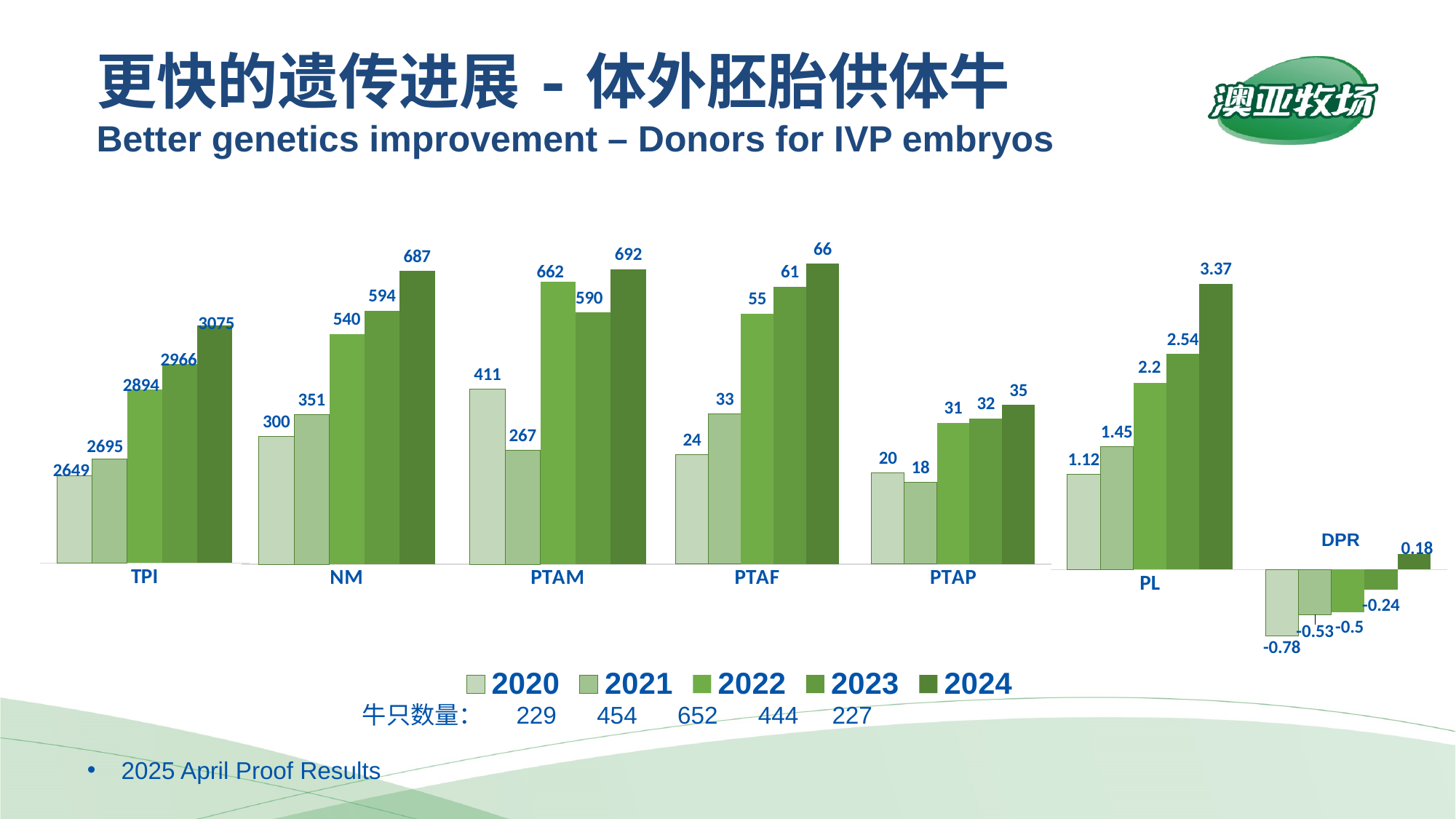

更快的遗传进展-体外胚胎供体牛
Better genetics improvement – Donors for IVP embryos

### Chart

| Category | 2017 | 2018 | 2019 | 2020 | 2021 |
|---|---|---|---|---|---|
| PTAF | 24.0 | 33.0 | 55.0 | 61.0 | 66.0 |
| PTAP | 20.0 | 18.0 | 31.0 | 32.0 | 35.0 |

### Chart

| Category | 2017 | 2018 | 2019 | 2020 | 2021 |
|---|---|---|---|---|---|
| NM | 300.0 | 351.0 | 540.0 | 594.0 | 687.0 |
| PTAM | 411.0 | 267.0 | 662.0 | 590.0 | 692.0 |

### Chart

| Category | 2017 | 2018 | 2019 | 2020 | 2021 |
|---|---|---|---|---|---|
| TPI | 2649.0 | 2695.0 | 2894.0 | 2966.0 | 3075.0 |

### Chart

| Category | 2017 | 2018 | 2019 | 2020 | 2021 |
|---|---|---|---|---|---|
| PL | 1.12 | 1.45 | 2.2 | 2.54 | 3.37 |
|  | -0.78 | -0.53 | -0.5 | -0.24 | 0.18 |

### Chart

| Category | 2020 | 2021 | 2022 | 2023 | 2024 |
|---|---|---|---|---|---|
| NM | -156.0 | -9.0 | 148.0 | 198.0 | 519.0 |
| PTAM | -536.0 | -277.0 | 135.0 | 213.0 | 830.0 |
DPR
牛只数量：     229      454      652      444     227
2025 April Proof Results